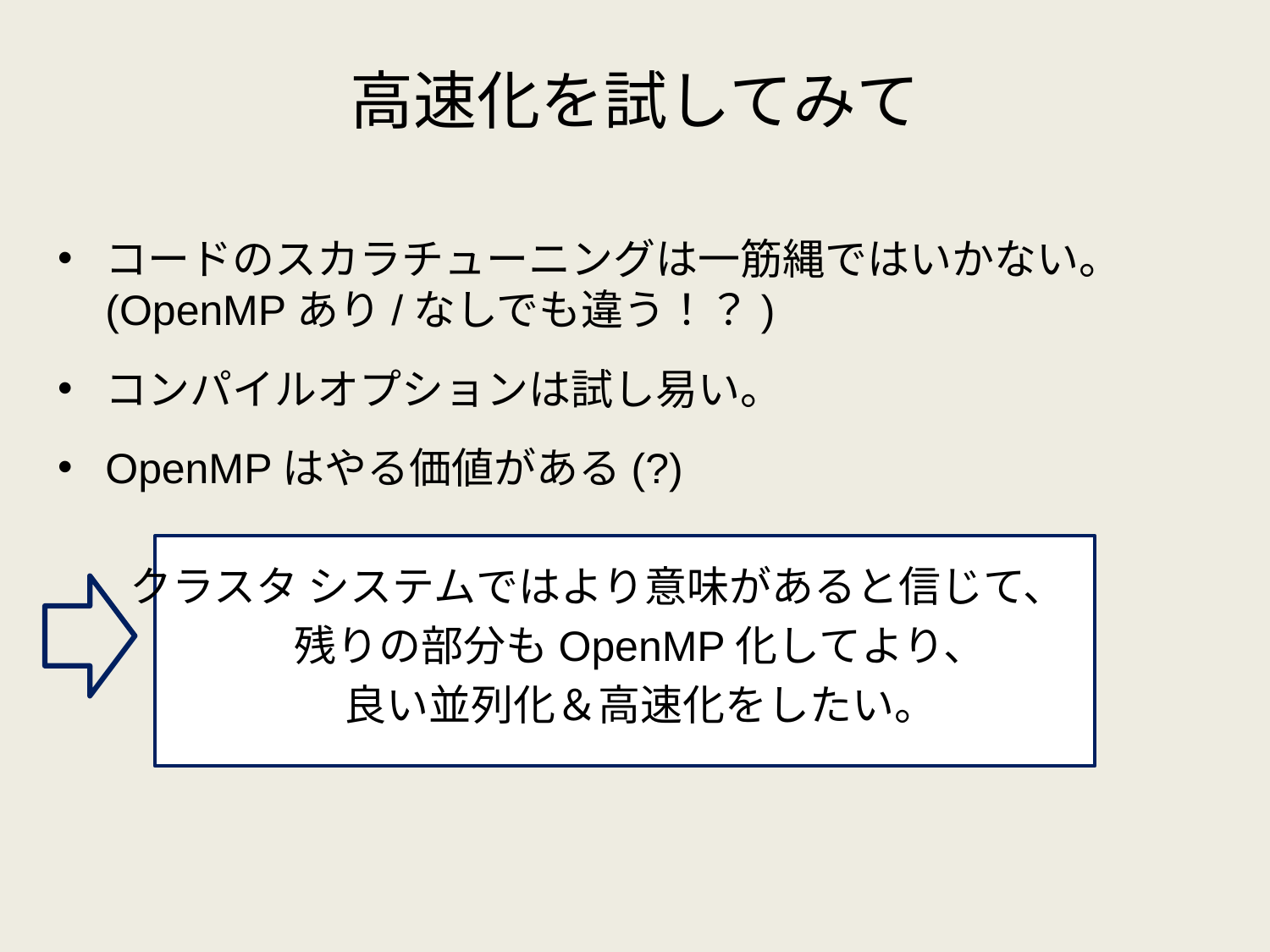

# 高速化を試してみて
コードのスカラチューニングは一筋縄ではいかない。(OpenMPあり/なしでも違う！？)

コンパイルオプションは試し易い。

OpenMPはやる価値がある(?)

クラスタ システムではより意味があると信じて、
残りの部分もOpenMP化してより、
良い並列化＆高速化をしたい。